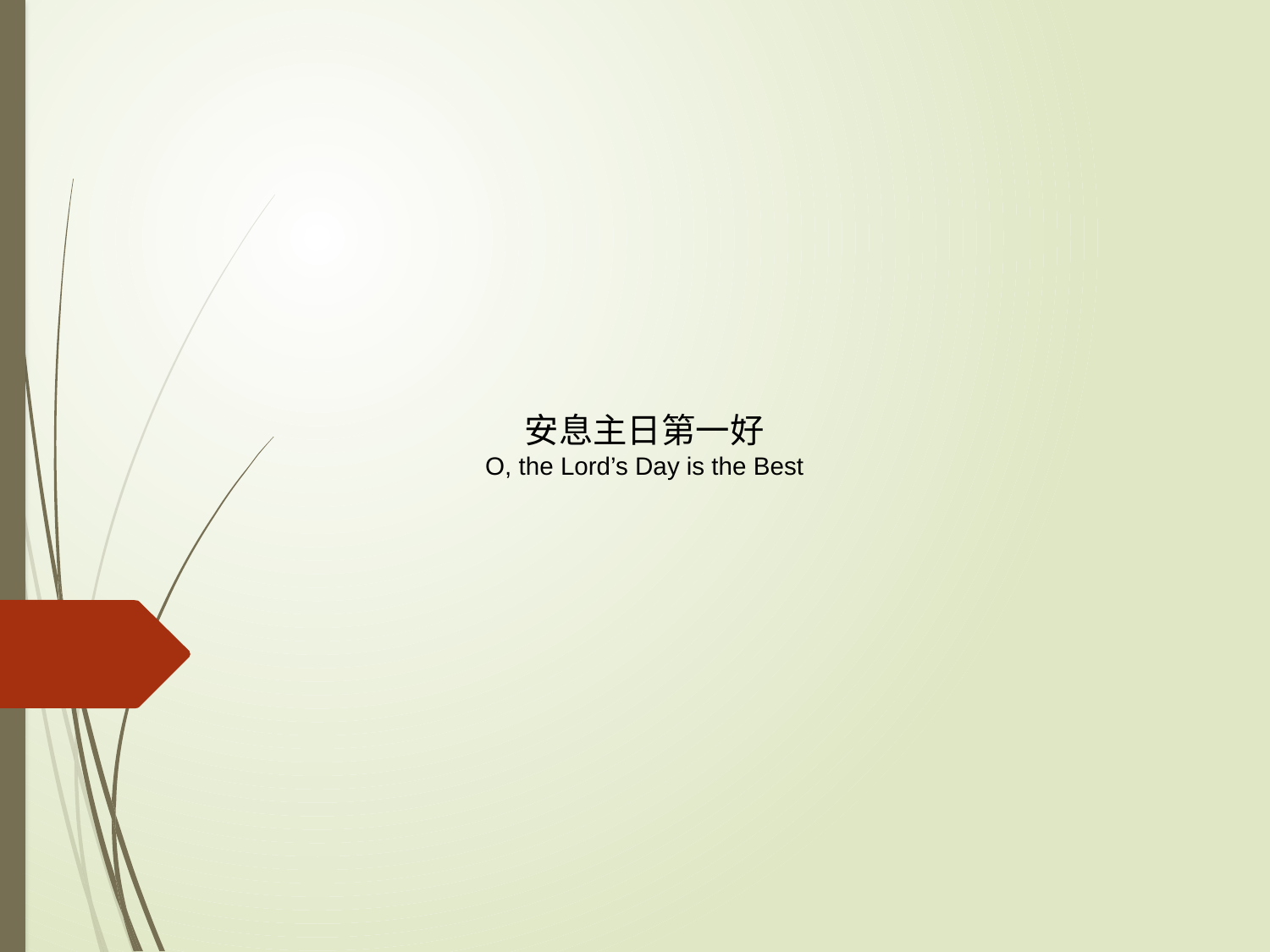

# 安息主日第一好 O, the Lord’s Day is the Best